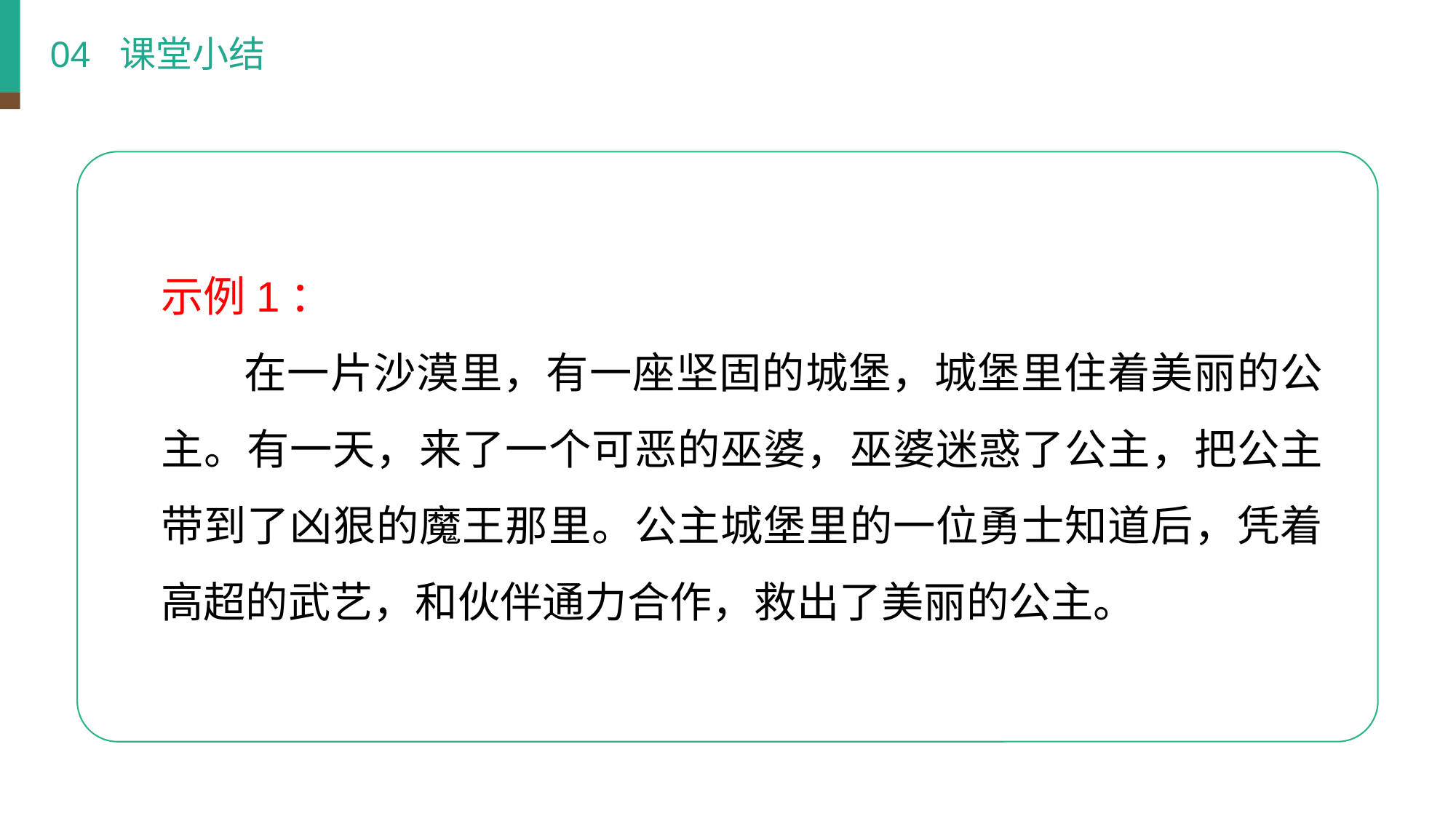

04  课堂小结
示例1：
       在一片沙漠里，有一座坚固的城堡，城堡里住着美丽的公主。有一天，来了一个可恶的巫婆，巫婆迷惑了公主，把公主带到了凶狠的魔王那里。公主城堡里的一位勇士知道后，凭着高超的武艺，和伙伴通力合作，救出了美丽的公主。